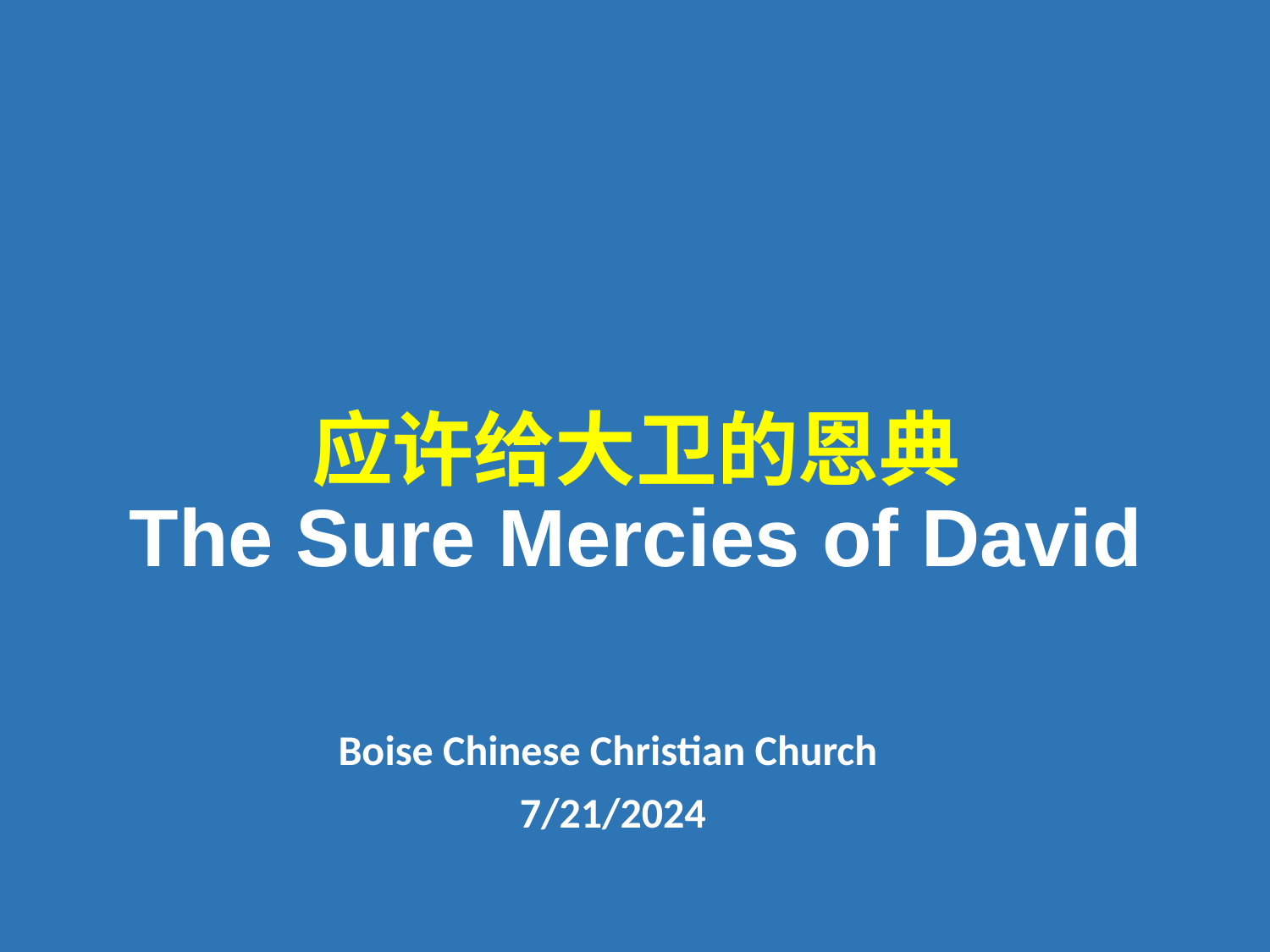

# 应许给大卫的恩典 The Sure Mercies of David
Boise Chinese Christian Church
7/21/2024